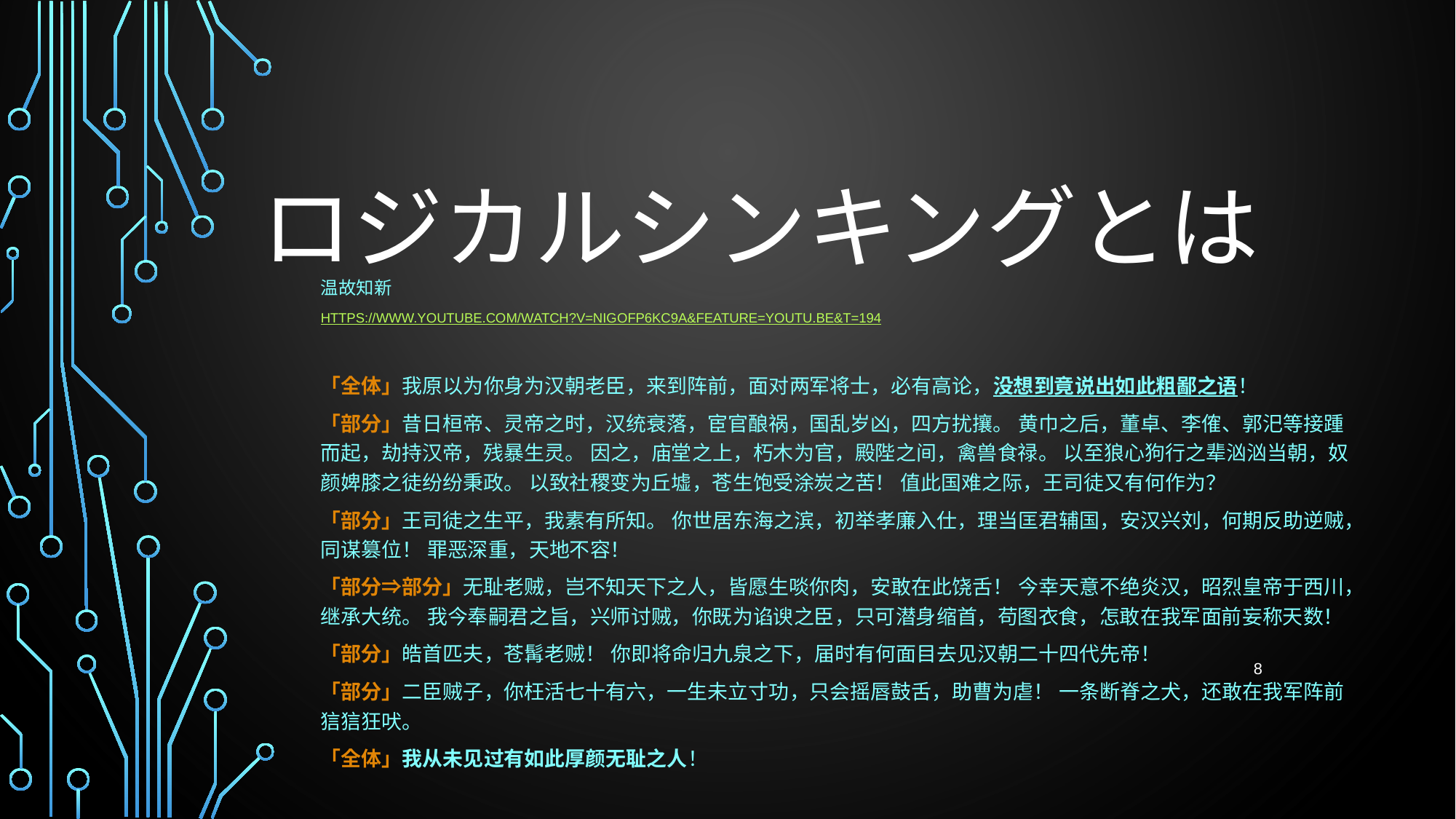

# ロジカルシンキングとは
温故知新
https://www.youtube.com/watch?v=NigofP6kc9A&feature=youtu.be&t=194

「全体」我原以为你身为汉朝老臣，来到阵前，面对两军将士，必有高论，没想到竟说出如此粗鄙之语！
「部分」昔日桓帝、灵帝之时，汉统衰落，宦官酿祸，国乱岁凶，四方扰攘。 黄巾之后，董卓、李傕、郭汜等接踵而起，劫持汉帝，残暴生灵。 因之，庙堂之上，朽木为官，殿陛之间，禽兽食禄。 以至狼心狗行之辈汹汹当朝，奴颜婢膝之徒纷纷秉政。 以致社稷变为丘墟，苍生饱受涂炭之苦！ 值此国难之际，王司徒又有何作为？
「部分」王司徒之生平，我素有所知。 你世居东海之滨，初举孝廉入仕，理当匡君辅国，安汉兴刘，何期反助逆贼，同谋篡位！ 罪恶深重，天地不容！
「部分⇒部分」无耻老贼，岂不知天下之人，皆愿生啖你肉，安敢在此饶舌！ 今幸天意不绝炎汉，昭烈皇帝于西川，继承大统。 我今奉嗣君之旨，兴师讨贼，你既为谄谀之臣，只可潜身缩首，苟图衣食，怎敢在我军面前妄称天数！
「部分」皓首匹夫，苍髯老贼！ 你即将命归九泉之下，届时有何面目去见汉朝二十四代先帝！
「部分」二臣贼子，你枉活七十有六，一生未立寸功，只会摇唇鼓舌，助曹为虐！ 一条断脊之犬，还敢在我军阵前狺狺狂吠。
「全体」我从未见过有如此厚颜无耻之人！
8